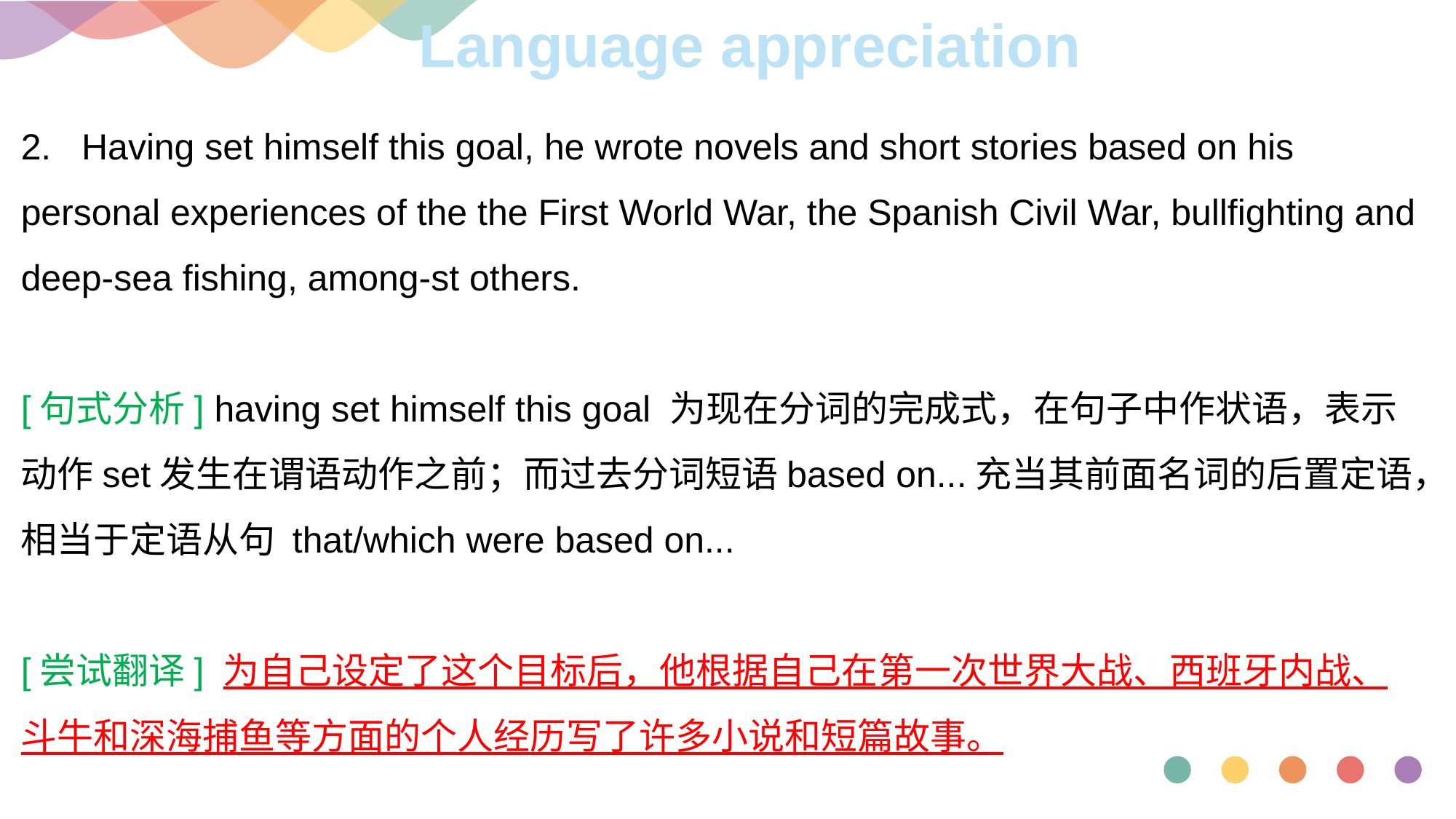

Language appreciation
2.   Having set himself this goal, he wrote novels and short stories based on his personal experiences of the the First World War, the Spanish Civil War, bullfighting and deep-sea fishing, among-st others.

[句式分析] having set himself this goal 为现在分词的完成式，在句子中作状语，表示动作set发生在谓语动作之前；而过去分词短语based on...充当其前面名词的后置定语，相当于定语从句 that/which were based on...

[尝试翻译] 为自己设定了这个目标后，他根据自己在第一次世界大战、西班牙内战、斗牛和深海捕鱼等方面的个人经历写了许多小说和短篇故事。